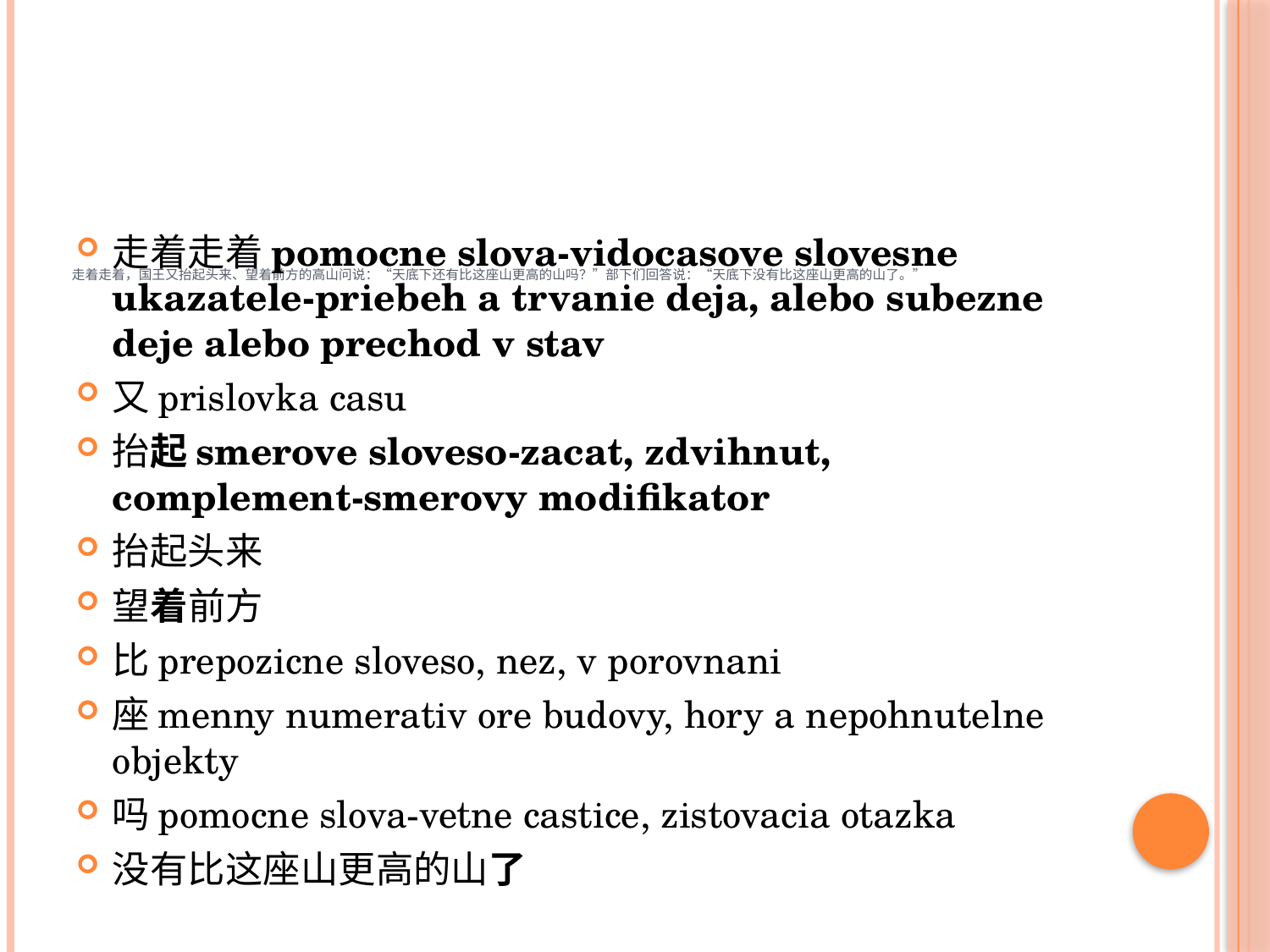

走着走着pomocne slova-vidocasove slovesne ukazatele-priebeh a trvanie deja, alebo subezne deje alebo prechod v stav
又prislovka casu
抬起smerove sloveso-zacat, zdvihnut, complement-smerovy modifikator
抬起头来
望着前方
比prepozicne sloveso, nez, v porovnani
座menny numerativ ore budovy, hory a nepohnutelne objekty
吗pomocne slova-vetne castice, zistovacia otazka
没有比这座山更高的山了
# 走着走着，国王又抬起头来、望着前方的高山问说：“天底下还有比这座山更高的山吗？”部下们回答说：“天底下没有比这座山更高的山了。”